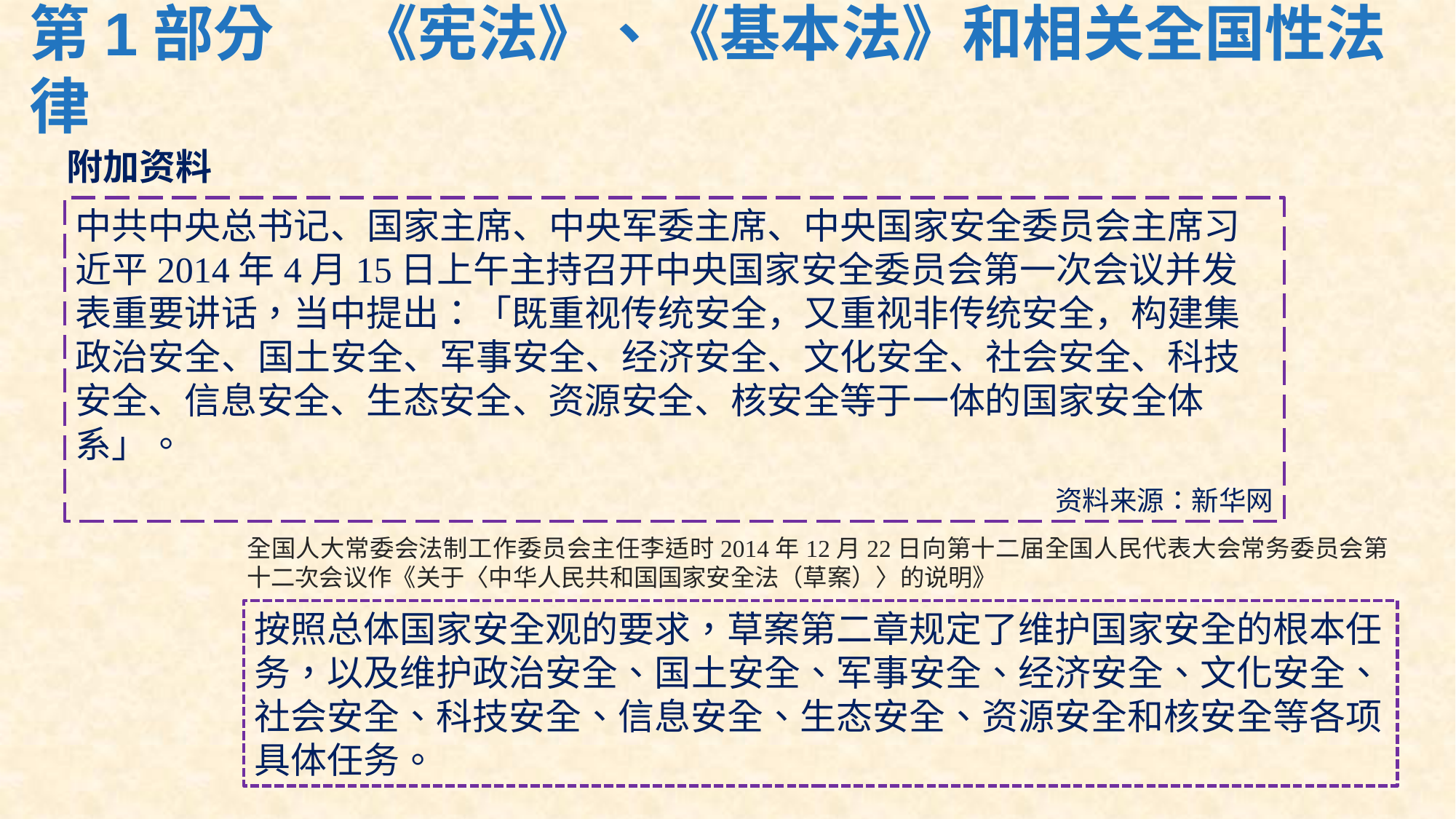

# 第1部分	《宪法》、《基本法》和相关全国性法律
附加资料
中共中央总书记、国家主席、中央军委主席、中央国家安全委员会主席习近平2014年4月15日上午主持召开中央国家安全委员会第一次会议并发表重要讲话，当中提出：「既重视传统安全，又重视非传统安全，构建集政治安全、国土安全、军事安全、经济安全、文化安全、社会安全、科技安全、信息安全、生态安全、资源安全、核安全等于一体的国家安全体系」。
资料来源：新华网
全国人大常委会法制工作委员会主任李适时2014年12月22日向第十二届全国人民代表大会常务委员会第十二次会议作《关于〈中华人民共和国国家安全法（草案）〉的说明》
按照总体国家安全观的要求，草案第二章规定了维护国家安全的根本任务，以及维护政治安全、国土安全、军事安全、经济安全、文化安全、社会安全、科技安全、信息安全、生态安全、资源安全和核安全等各项具体任务。